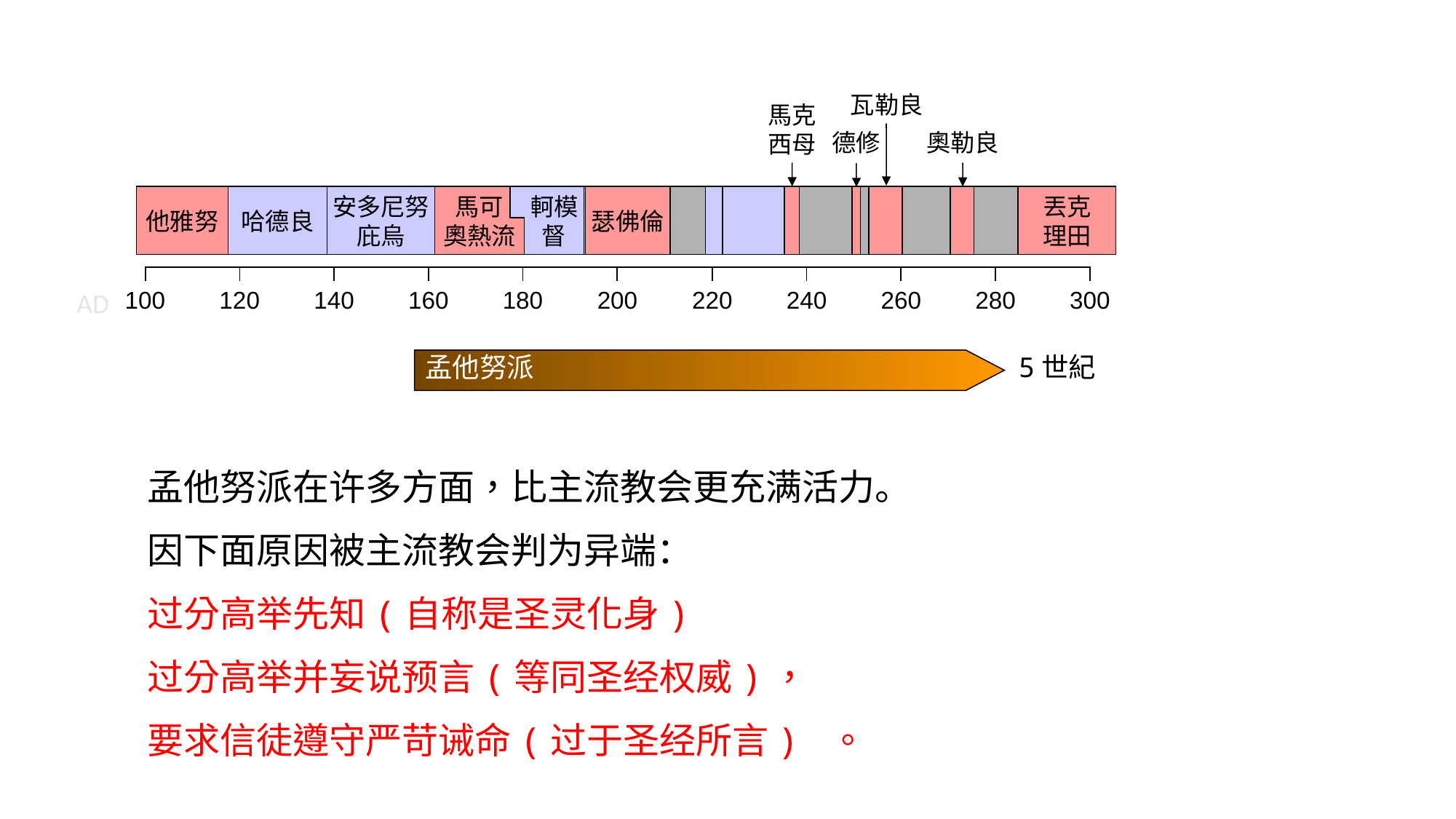

瓦勒良
馬克
西母
奧勒良
德修

他雅努
哈德良
安多尼努
庇烏
馬可
奧熱流
軻模
督

瑟佛倫

丟克
理田

|  |  |  |  |  |  |  |  |  |  |
| --- | --- | --- | --- | --- | --- | --- | --- | --- | --- |
AD
| 100 | 120 | 140 | 160 | 180 | 200 | 220 | 240 | 260 | 280 | 300 |
| --- | --- | --- | --- | --- | --- | --- | --- | --- | --- | --- |
5世紀
孟他努派
孟他努派在许多方面，比主流教会更充满活力。
因下面原因被主流教会判为异端：
过分高举先知(自称是圣灵化身)
过分高举并妄说预言(等同圣经权威)，
要求信徒遵守严苛诫命(过于圣经所言) 。